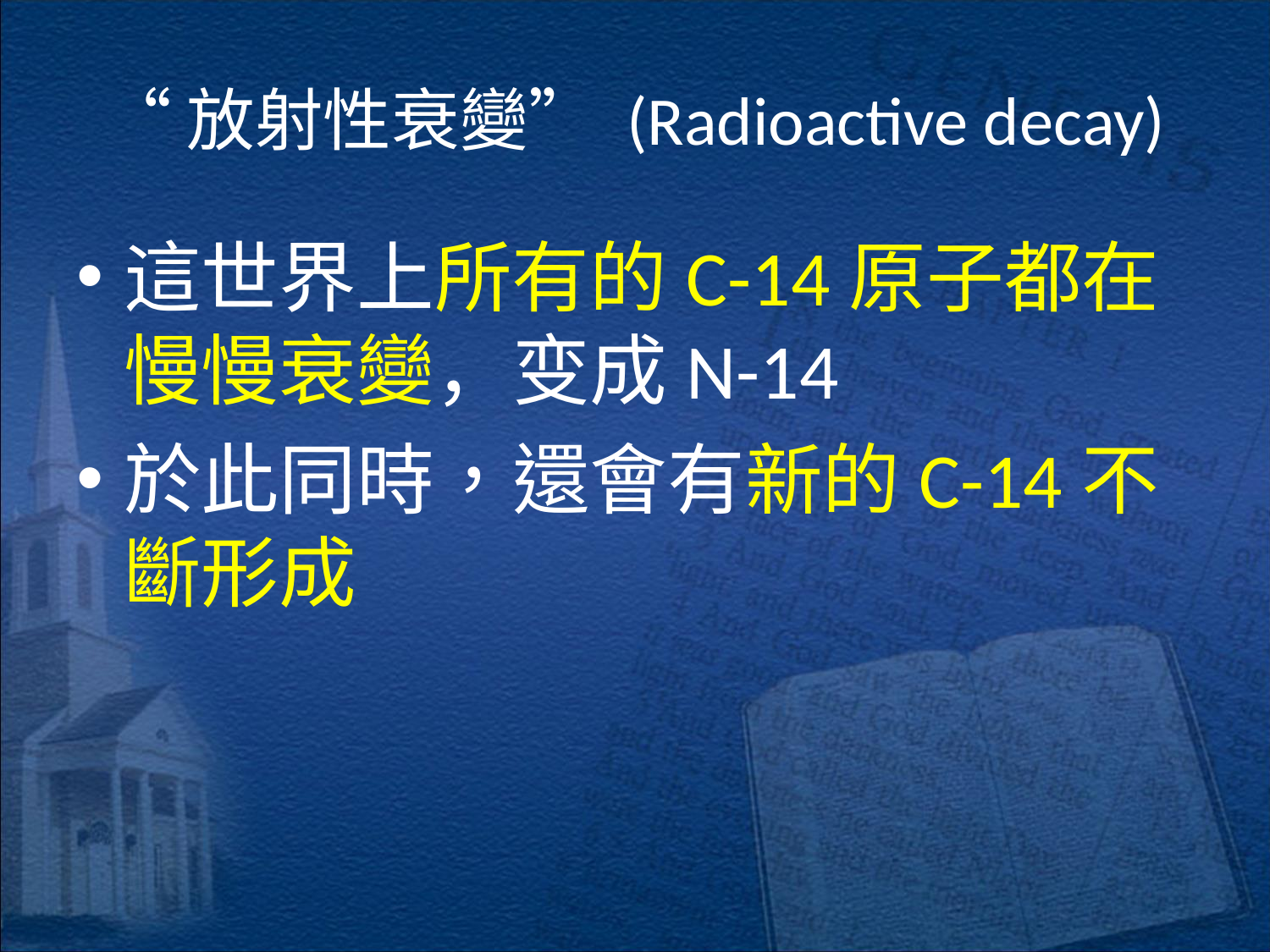

# “放射性衰變” (Radioactive decay)
這世界上所有的C-14原子都在慢慢衰變，变成N-14
於此同時，還會有新的C-14不斷形成